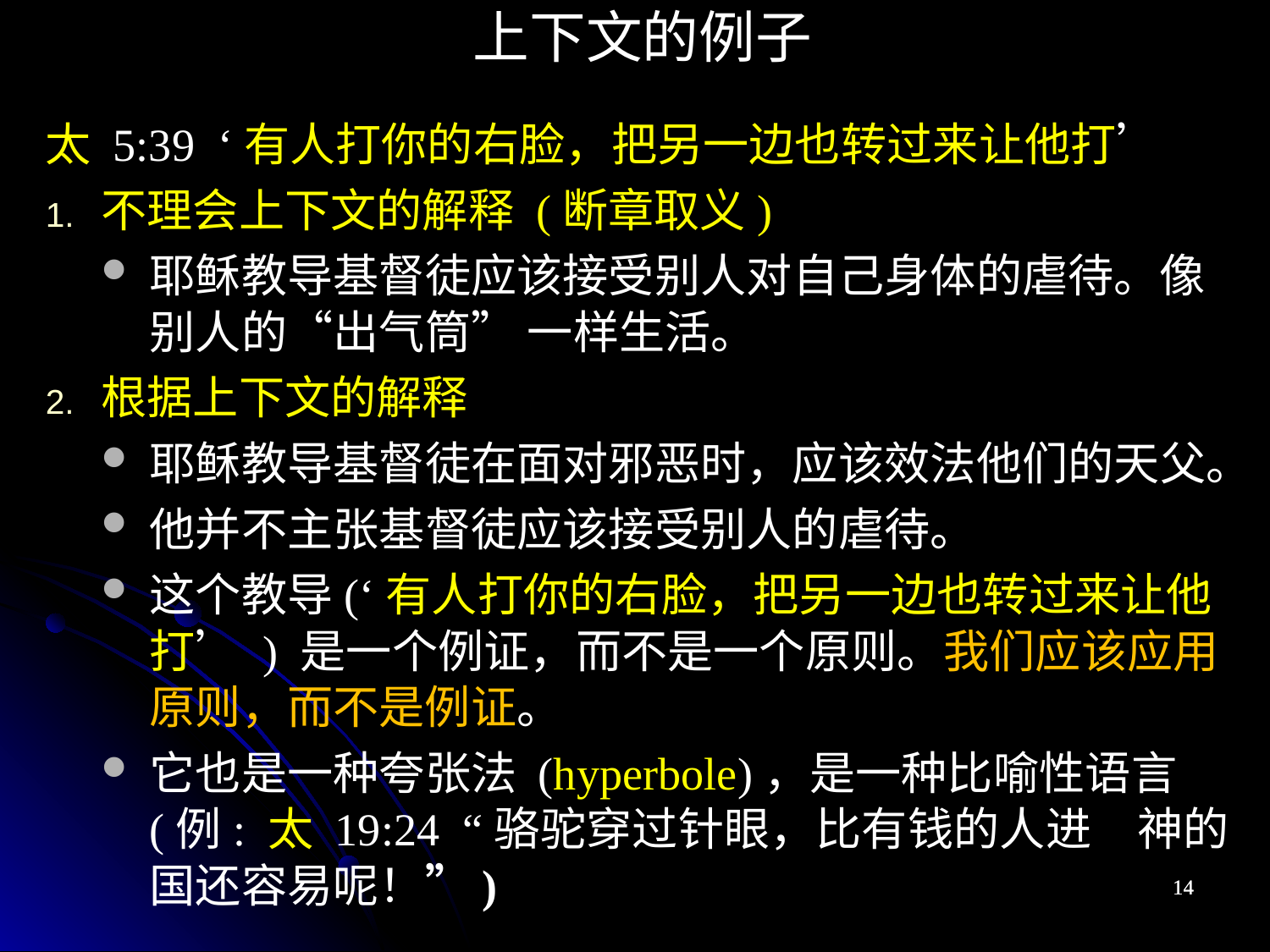

上下文的例子
太 5:39  ‘有人打你的右脸，把另一边也转过来让他打’
不理会上下文的解释 (断章取义)
耶稣教导基督徒应该接受别人对自己身体的虐待。像别人的“出气筒” 一样生活。
根据上下文的解释
耶稣教导基督徒在面对邪恶时，应该效法他们的天父。
他并不主张基督徒应该接受别人的虐待。
这个教导(‘有人打你的右脸，把另一边也转过来让他打’ ) 是一个例证，而不是一个原则。我们应该应用原则，而不是例证。
它也是一种夸张法 (hyperbole)，是一种比喻性语言 (例: 太 19:24  “骆驼穿过针眼，比有钱的人进　神的国还容易呢！”)
14
14